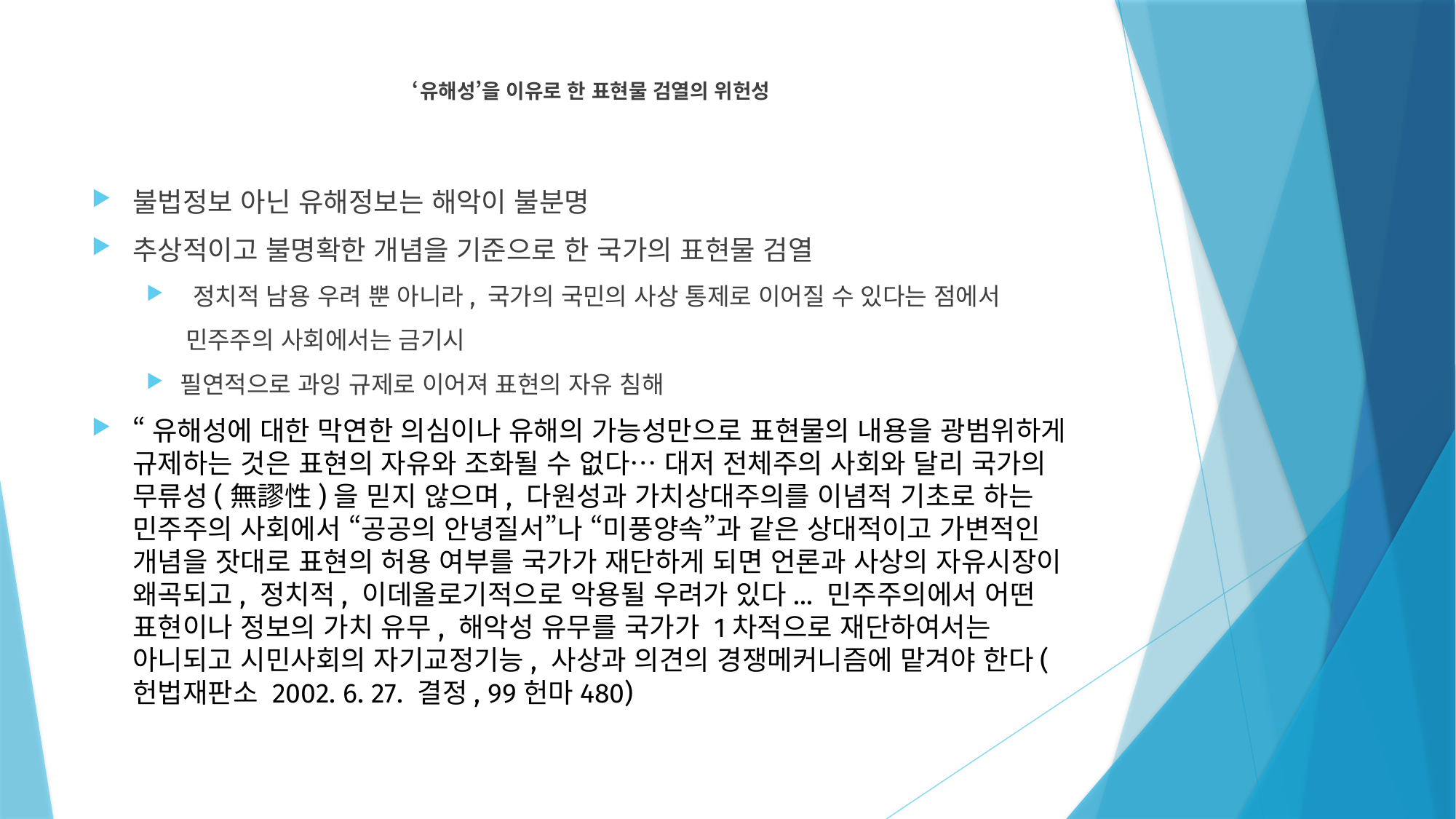

# ‘유해성’을 이유로 한 표현물 검열의 위헌성
불법정보 아닌 유해정보는 해악이 불분명
추상적이고 불명확한 개념을 기준으로 한 국가의 표현물 검열
 정치적 남용 우려 뿐 아니라, 국가의 국민의 사상 통제로 이어질 수 있다는 점에서
     민주주의 사회에서는 금기시
필연적으로 과잉 규제로 이어져 표현의 자유 침해
“유해성에 대한 막연한 의심이나 유해의 가능성만으로 표현물의 내용을 광범위하게 규제하는 것은 표현의 자유와 조화될 수 없다… 대저 전체주의 사회와 달리 국가의 무류성(無謬性)을 믿지 않으며, 다원성과 가치상대주의를 이념적 기초로 하는 민주주의 사회에서 “공공의 안녕질서”나 “미풍양속”과 같은 상대적이고 가변적인 개념을 잣대로 표현의 허용 여부를 국가가 재단하게 되면 언론과 사상의 자유시장이 왜곡되고, 정치적, 이데올로기적으로 악용될 우려가 있다... 민주주의에서 어떤 표현이나 정보의 가치 유무, 해악성 유무를 국가가 1차적으로 재단하여서는 아니되고 시민사회의 자기교정기능, 사상과 의견의 경쟁메커니즘에 맡겨야 한다(헌법재판소 2002. 6. 27. 결정, 99헌마480)